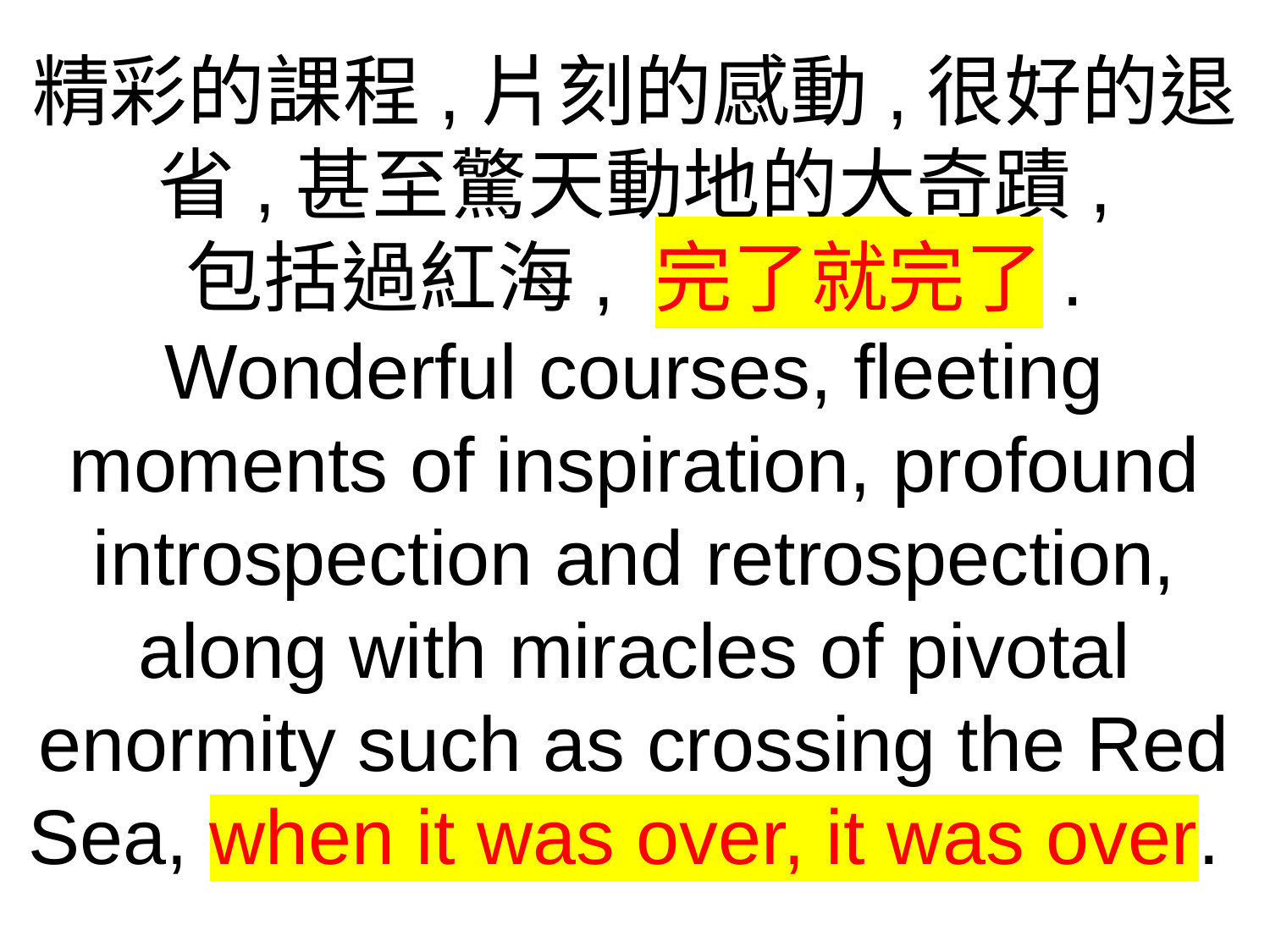

精彩的課程,片刻的感動,很好的退省,甚至驚天動地的大奇蹟,
包括過紅海, 完了就完了.
Wonderful courses, fleeting moments of inspiration, profound introspection and retrospection, along with miracles of pivotal enormity such as crossing the Red Sea, when it was over, it was over.